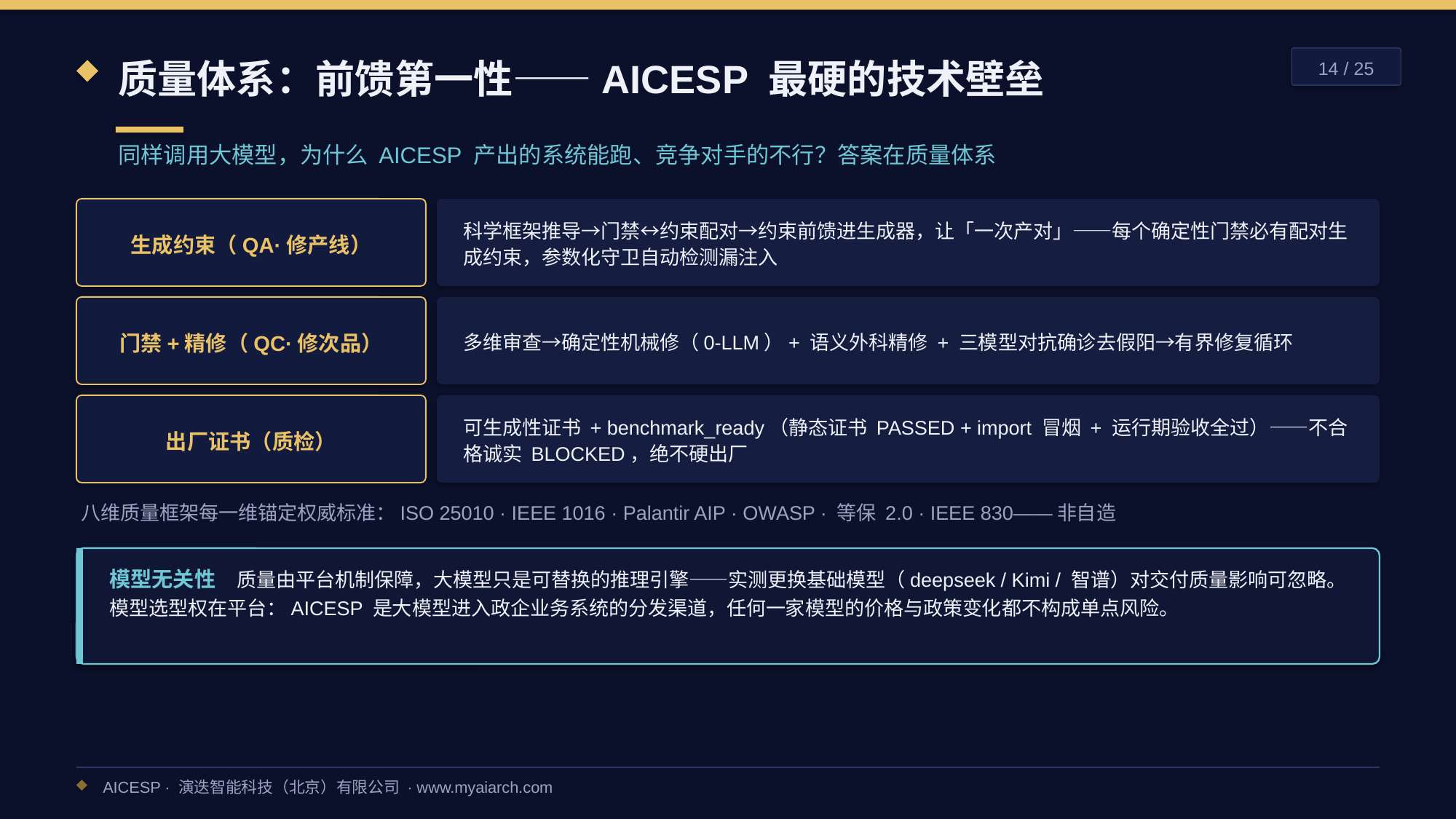

质量体系：前馈第一性——AICESP 最硬的技术壁垒

14 / 25

同样调用大模型，为什么 AICESP 产出的系统能跑、竞争对手的不行？答案在质量体系

生成约束（QA·修产线）

科学框架推导→门禁↔约束配对→约束前馈进生成器，让「一次产对」——每个确定性门禁必有配对生成约束，参数化守卫自动检测漏注入

门禁+精修（QC·修次品）

多维审查→确定性机械修（0-LLM）+ 语义外科精修 + 三模型对抗确诊去假阳→有界修复循环

出厂证书（质检）

可生成性证书 + benchmark_ready（静态证书 PASSED + import 冒烟 + 运行期验收全过）——不合格诚实 BLOCKED，绝不硬出厂
八维质量框架每一维锚定权威标准：ISO 25010 · IEEE 1016 · Palantir AIP · OWASP · 等保 2.0 · IEEE 830——非自造

模型无关性　质量由平台机制保障，大模型只是可替换的推理引擎——实测更换基础模型（deepseek / Kimi / 智谱）对交付质量影响可忽略。模型选型权在平台：AICESP 是大模型进入政企业务系统的分发渠道，任何一家模型的价格与政策变化都不构成单点风险。

AICESP · 演迭智能科技（北京）有限公司 · www.myaiarch.com